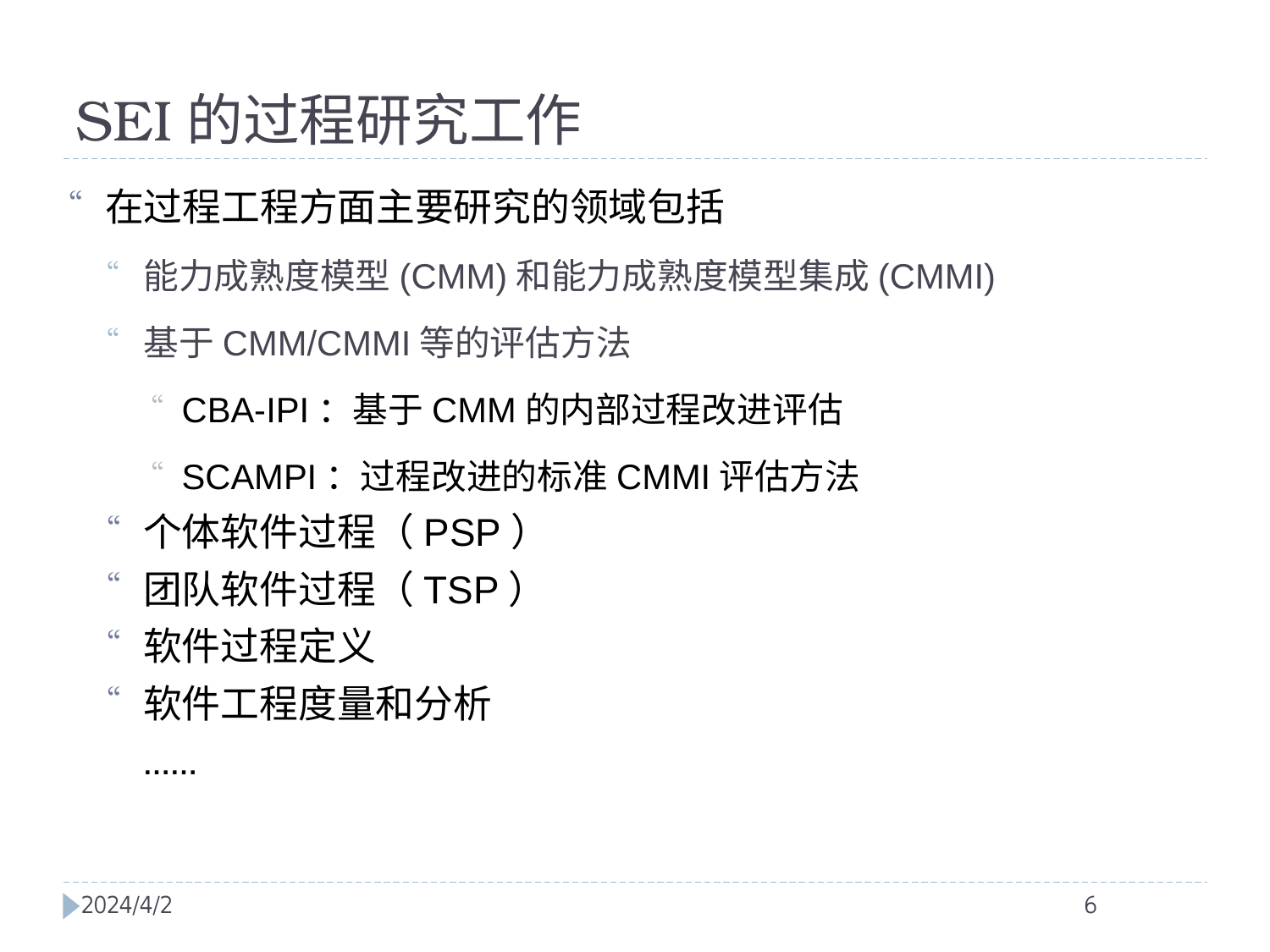

SEI的过程研究工作
在过程工程方面主要研究的领域包括
能力成熟度模型(CMM)和能力成熟度模型集成(CMMI)
基于CMM/CMMI等的评估方法
CBA-IPI：基于CMM的内部过程改进评估
SCAMPI：过程改进的标准CMMI评估方法
个体软件过程（PSP）
团队软件过程（TSP）
软件过程定义
软件工程度量和分析
	……
2024/4/2
6